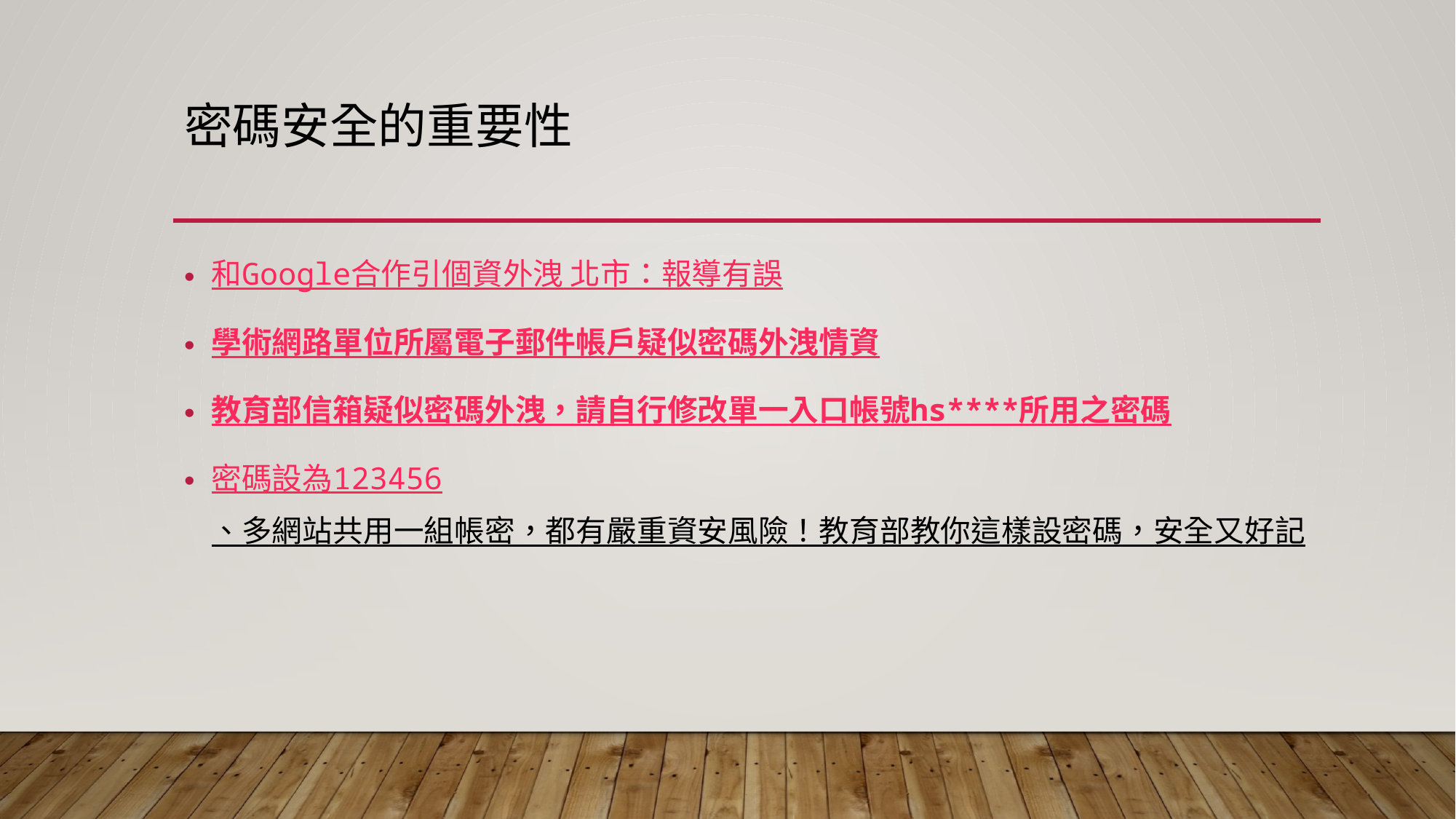

# 密碼安全的重要性
和Google合作引個資外洩 北市：報導有誤
學術網路單位所屬電子郵件帳戶疑似密碼外洩情資
教育部信箱疑似密碼外洩，請自行修改單一入口帳號hs****所用之密碼
密碼設為123456、多網站共用一組帳密，都有嚴重資安風險！教育部教你這樣設密碼，安全又好記